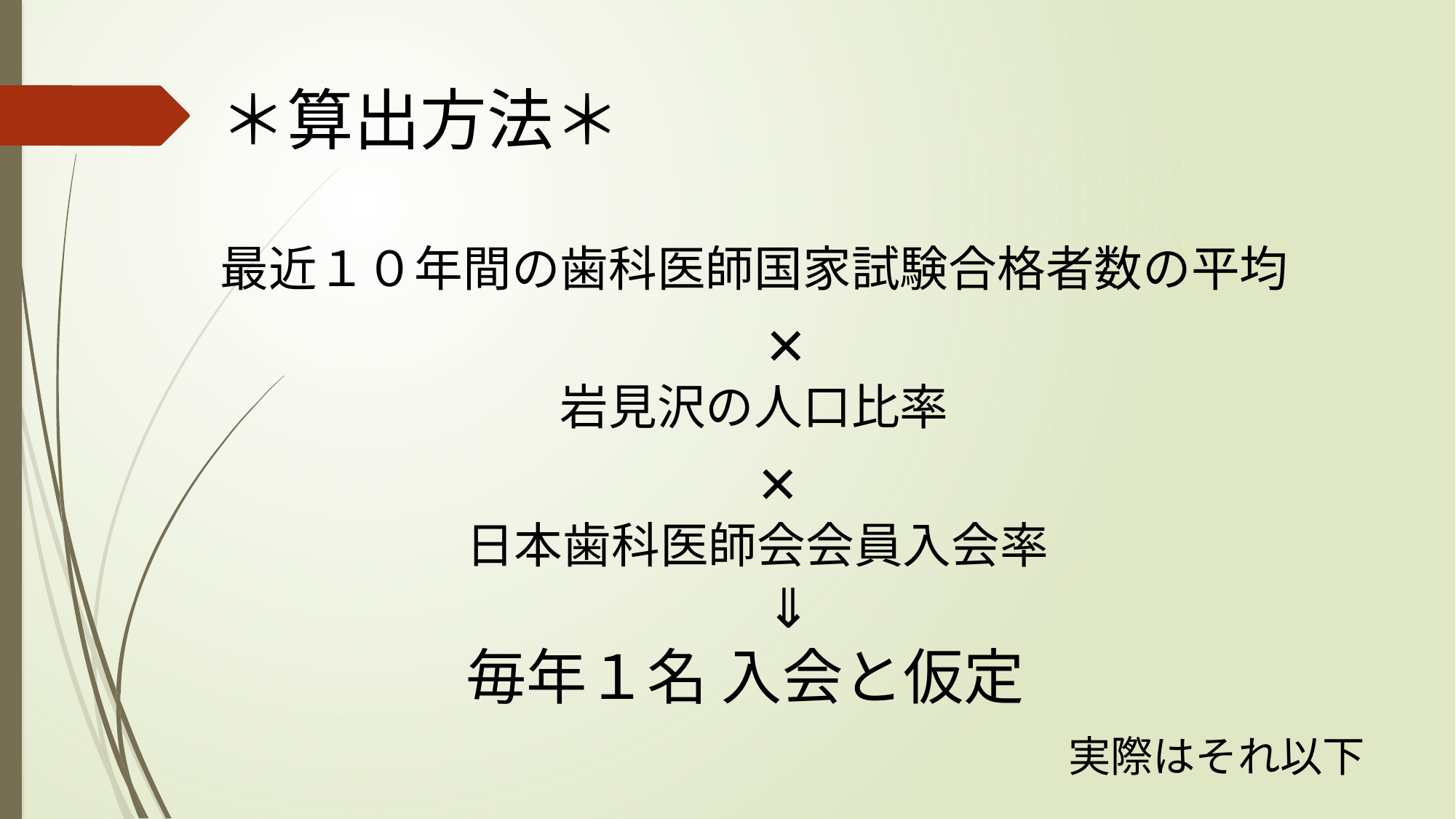

＊算出方法＊

最近１０年間の歯科医師国家試験合格者数の平均
　　　　　　　　　　　×
　　　　　　　岩見沢の人口比率
　　　　　　　　　　　　　　　　　　　  ×
　　　　　　　　　日本歯科医師会会員入会率
　　　　　　　　　　⇓
　　　　　　　　　毎年１名 入会と仮定
　　　　　　　　　　　　　　実際はそれ以下